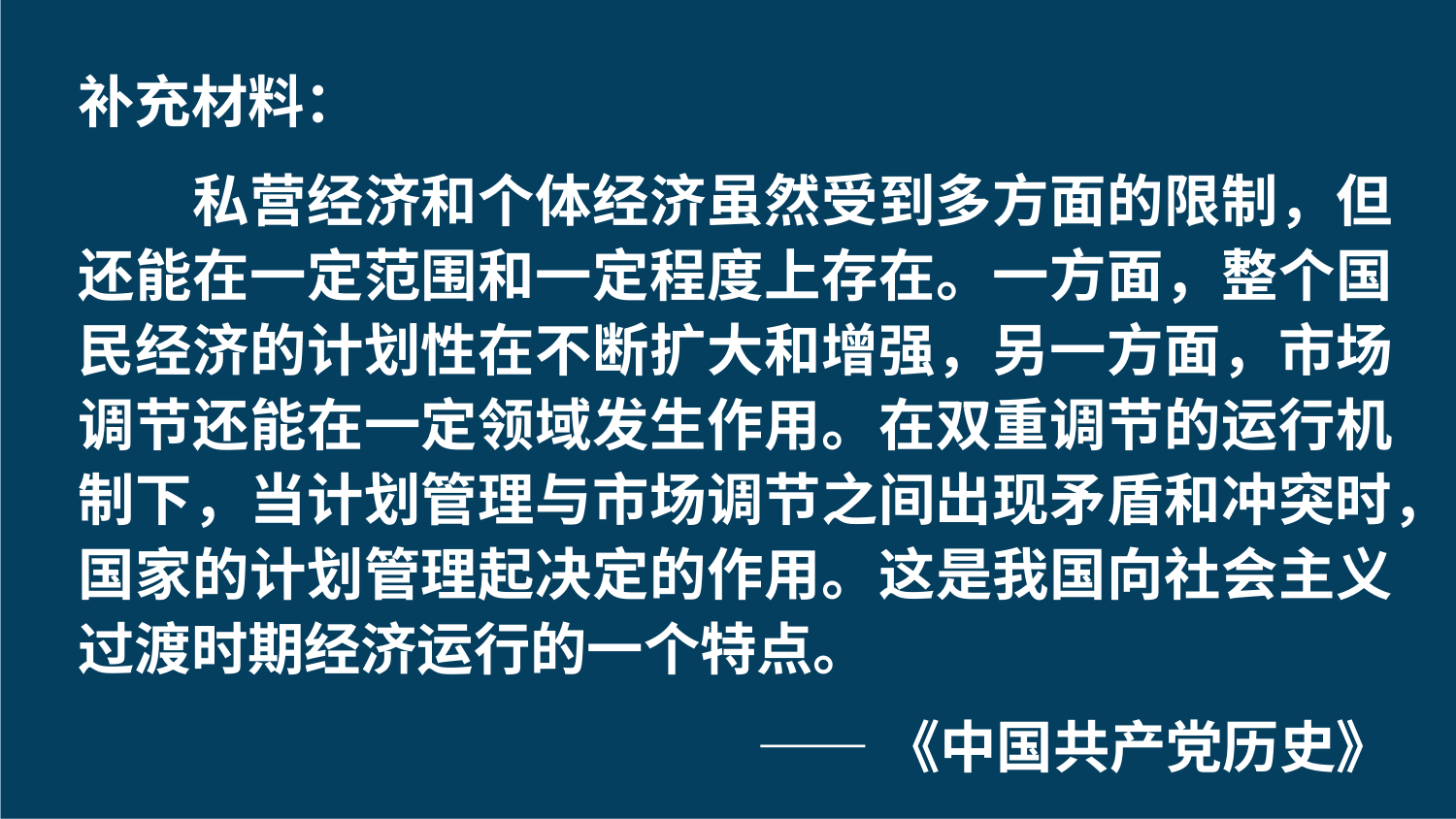

补充材料：
　　私营经济和个体经济虽然受到多方面的限制，但还能在一定范围和一定程度上存在。一方面，整个国民经济的计划性在不断扩大和增强，另一方面，市场调节还能在一定领域发生作用。在双重调节的运行机制下，当计划管理与市场调节之间出现矛盾和冲突时，国家的计划管理起决定的作用。这是我国向社会主义过渡时期经济运行的一个特点。
——《中国共产党历史》